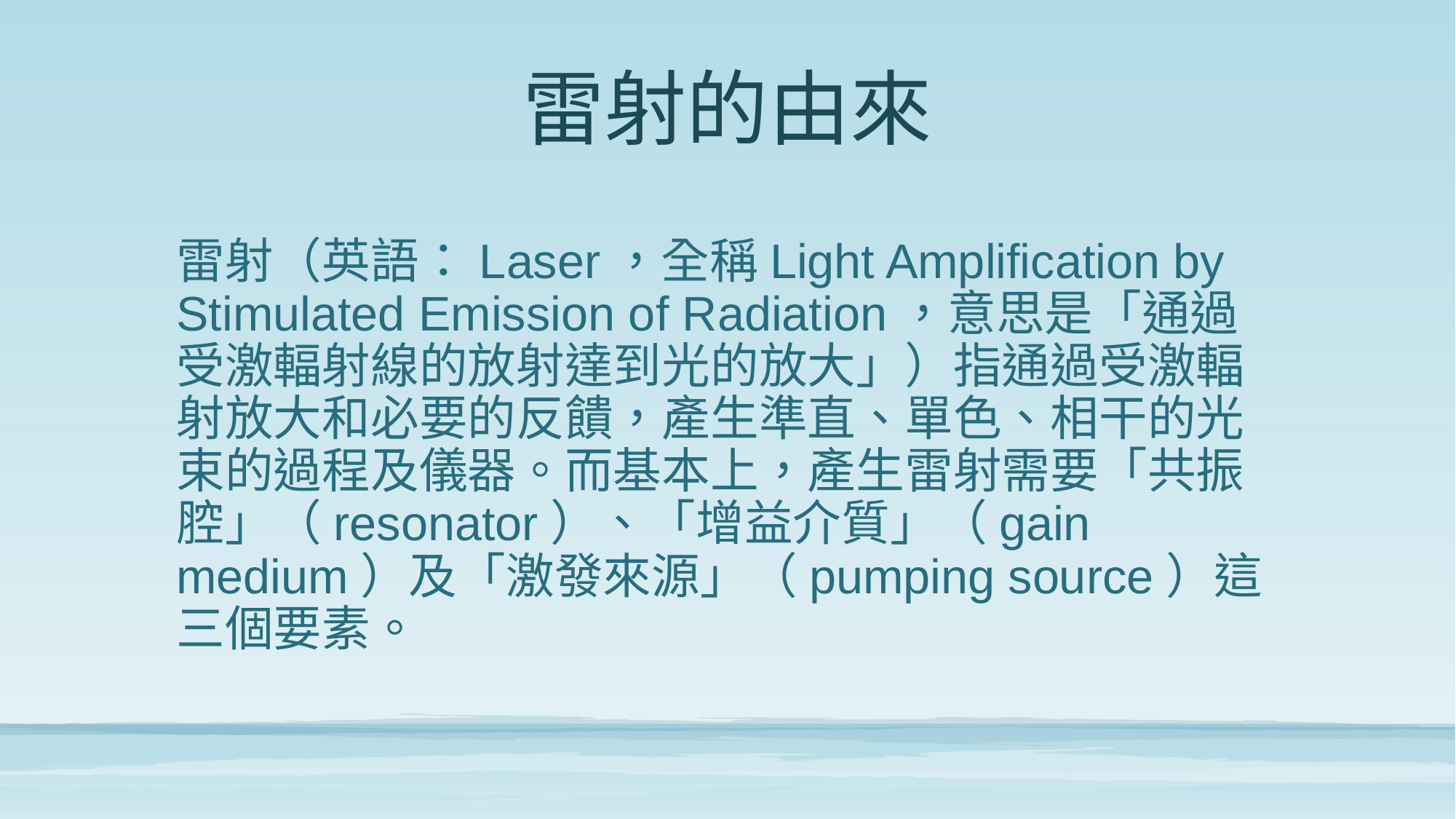

# 雷射的由來
雷射（英語：Laser，全稱Light Amplification by Stimulated Emission of Radiation，意思是「通過受激輻射線的放射達到光的放大」）指通過受激輻射放大和必要的反饋，產生準直、單色、相干的光束的過程及儀器。而基本上，產生雷射需要「共振腔」（resonator）、「增益介質」（gain medium）及「激發來源」（pumping source）這三個要素。